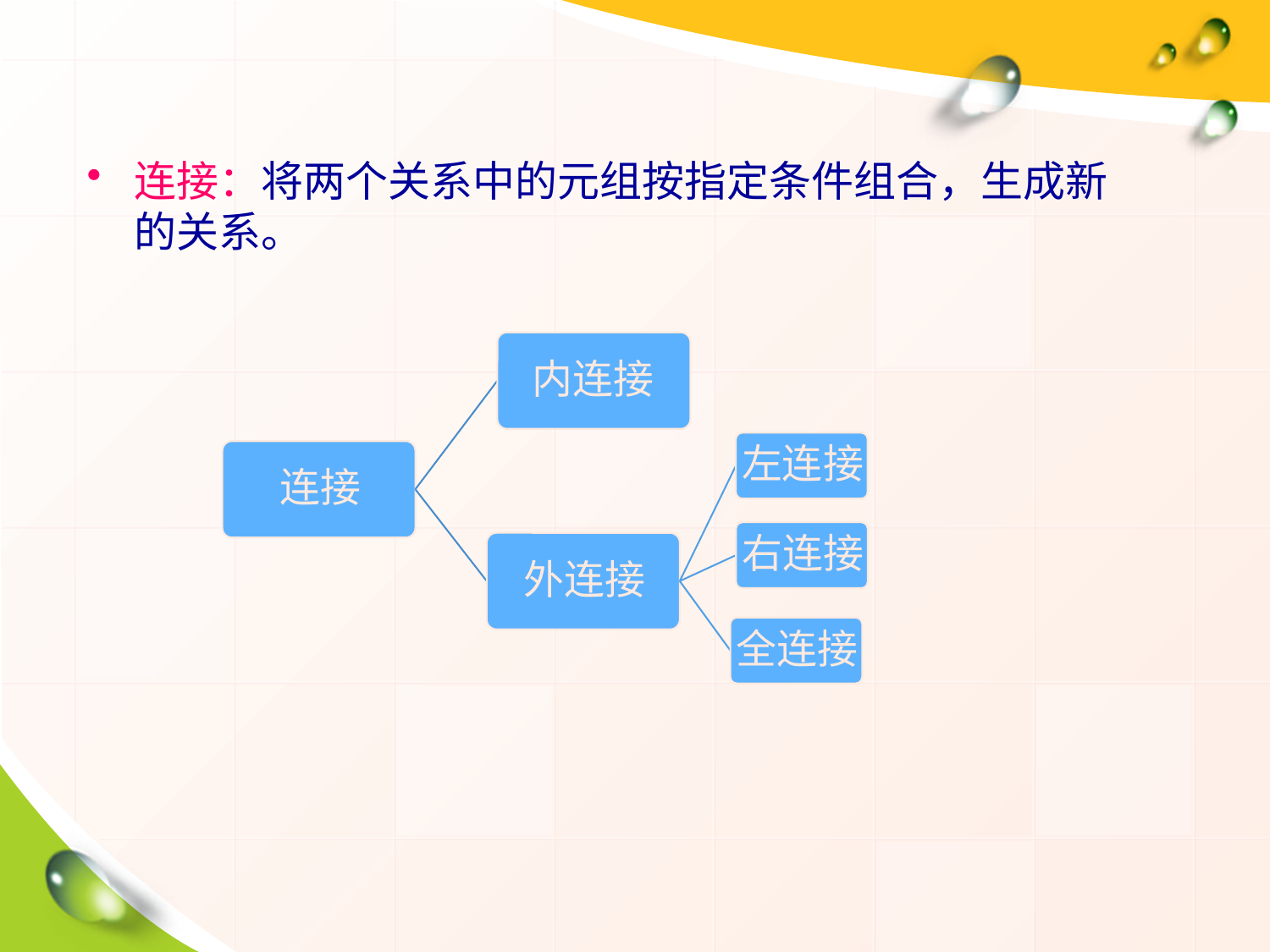

连接：将两个关系中的元组按指定条件组合，生成新的关系。
连接

内连接

外连接

左连接

右连接

全连接